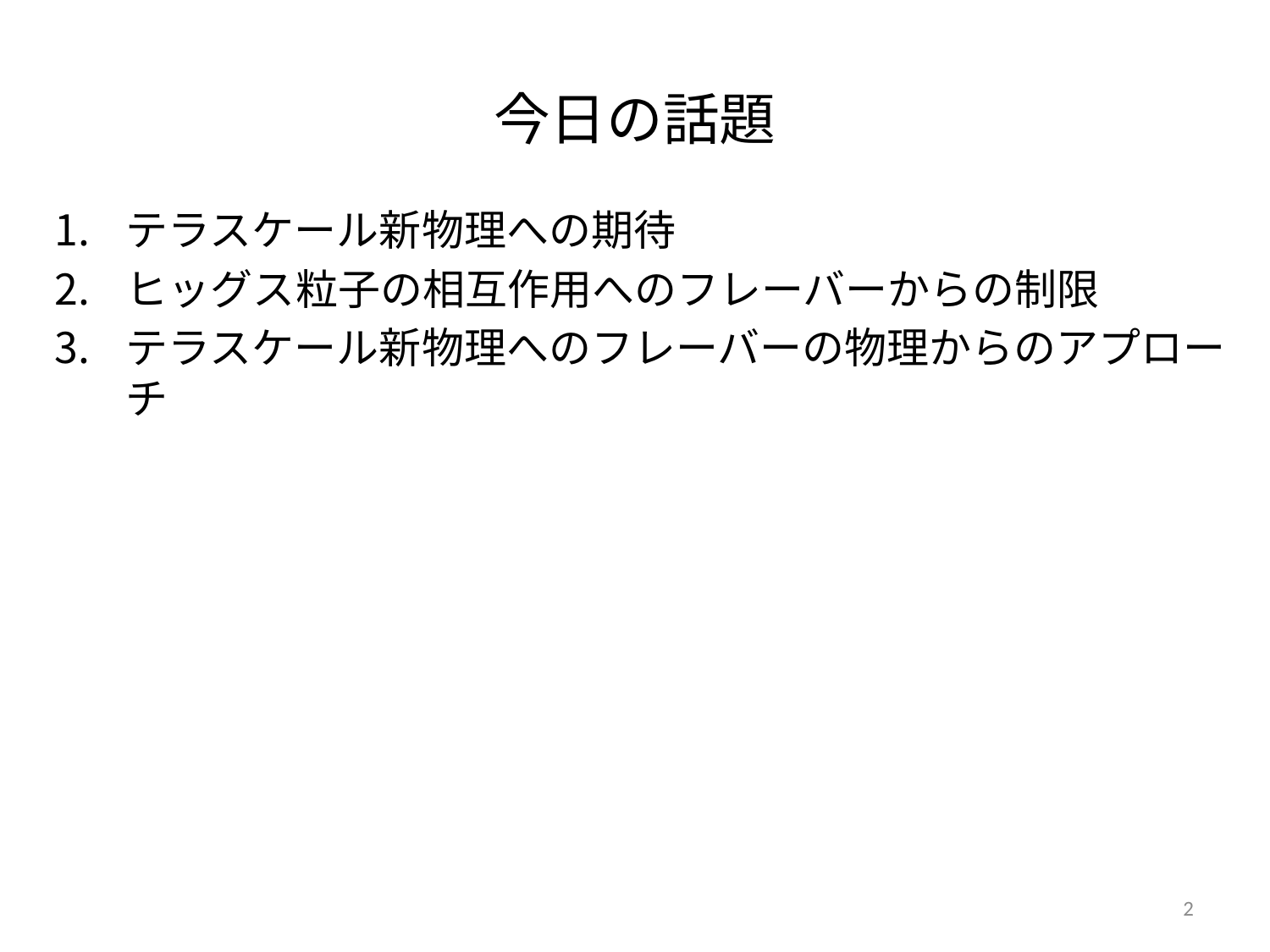

# 今日の話題
テラスケール新物理への期待
ヒッグス粒子の相互作用へのフレーバーからの制限
テラスケール新物理へのフレーバーの物理からのアプローチ

2